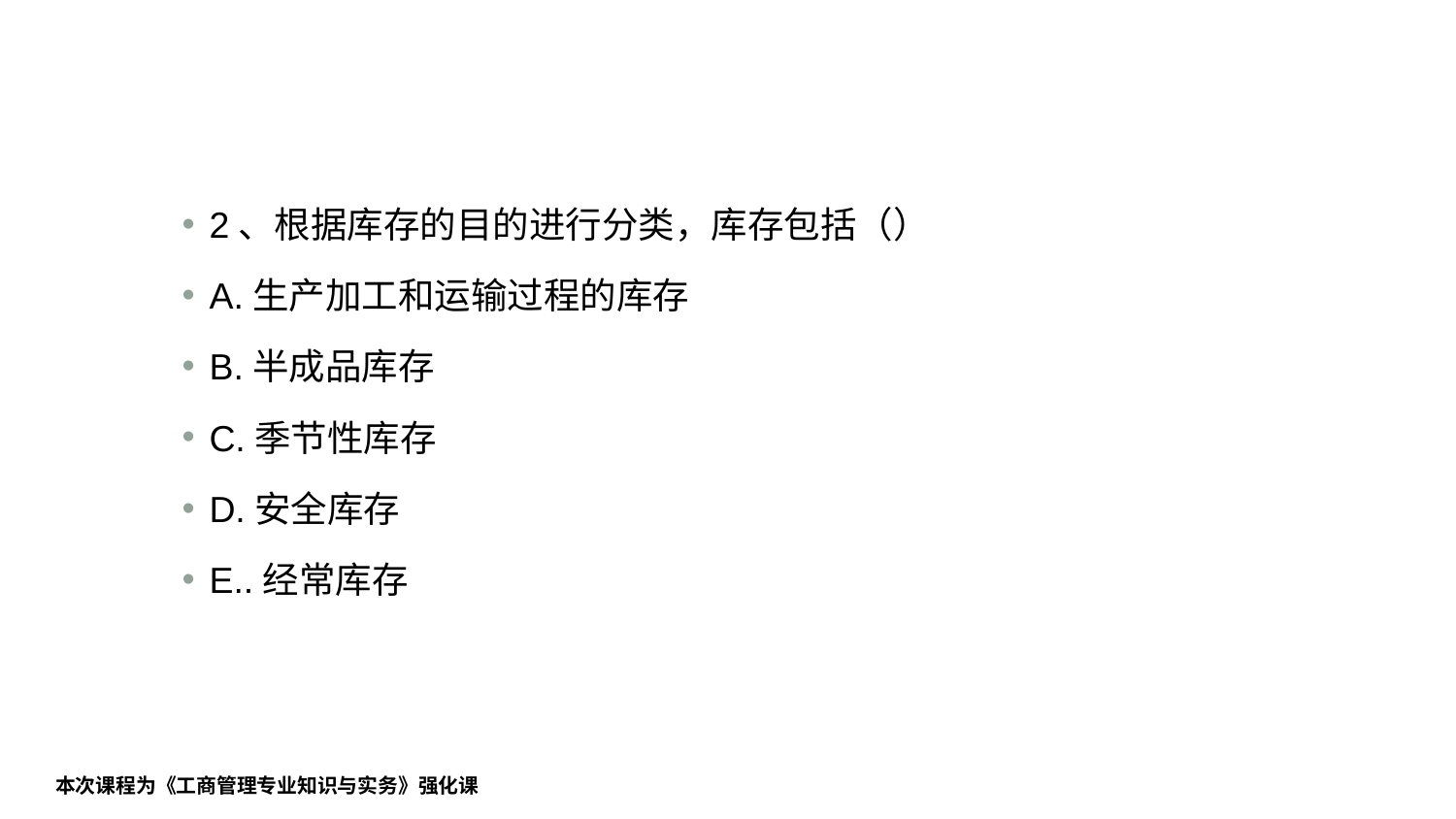

#
2、根据库存的目的进行分类，库存包括（）
A.生产加工和运输过程的库存
B.半成品库存
C.季节性库存
D.安全库存
E..经常库存